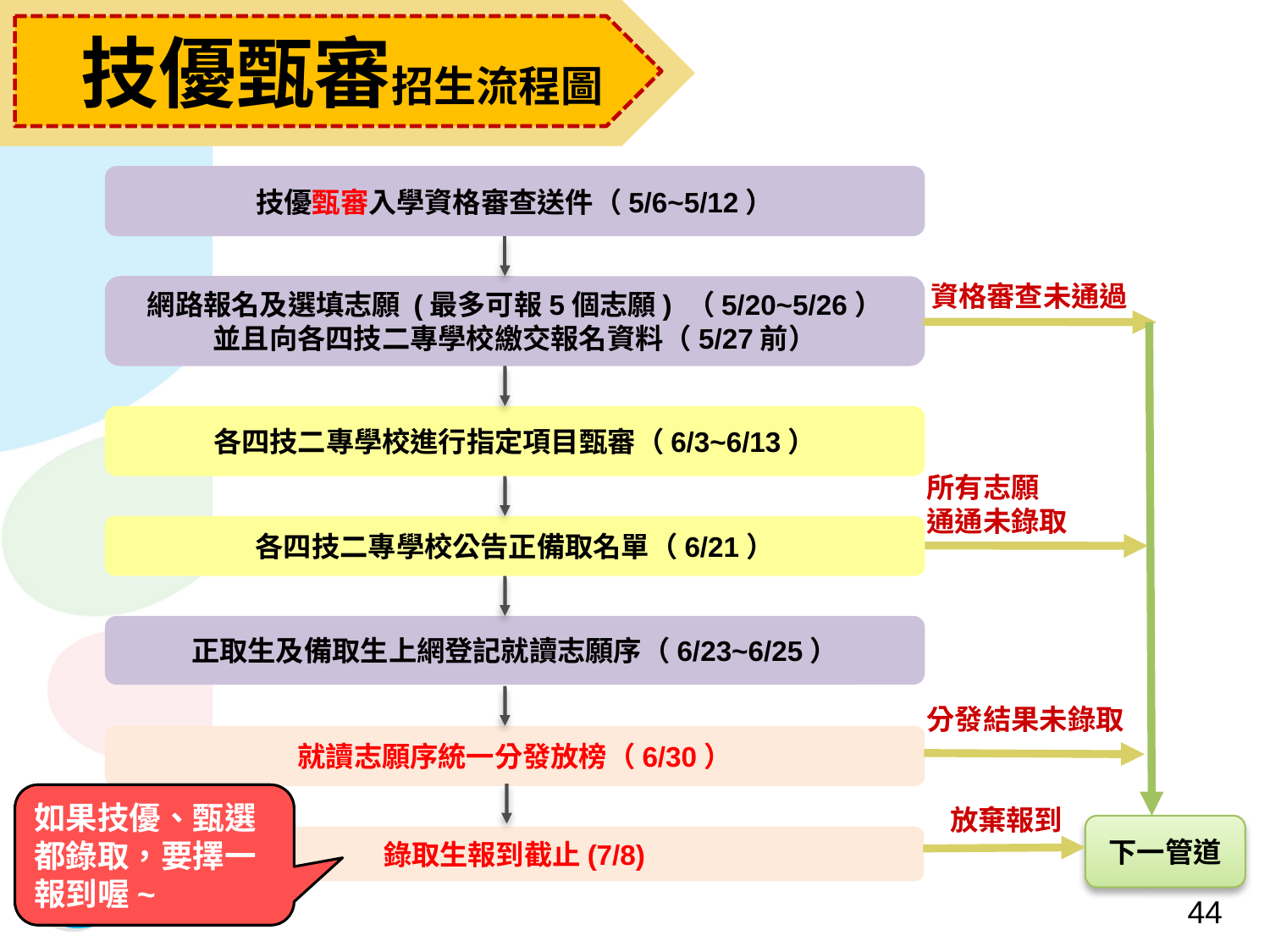

技優甄審招生流程圖
技優甄審入學資格審查送件（5/6~5/12）

資格審查未通過
網路報名及選填志願 (最多可報5個志願) （5/20~5/26）
並且向各四技二專學校繳交報名資料（5/27前）

各四技二專學校進行指定項目甄審（6/3~6/13）
所有志願
通通未錄取

各四技二專學校公告正備取名單（6/21）

正取生及備取生上網登記就讀志願序（6/23~6/25）

分發結果未錄取
就讀志願序統一分發放榜（6/30）

如果技優、甄選都錄取，要擇一報到喔~
放棄報到
下一管道
錄取生報到截止(7/8)